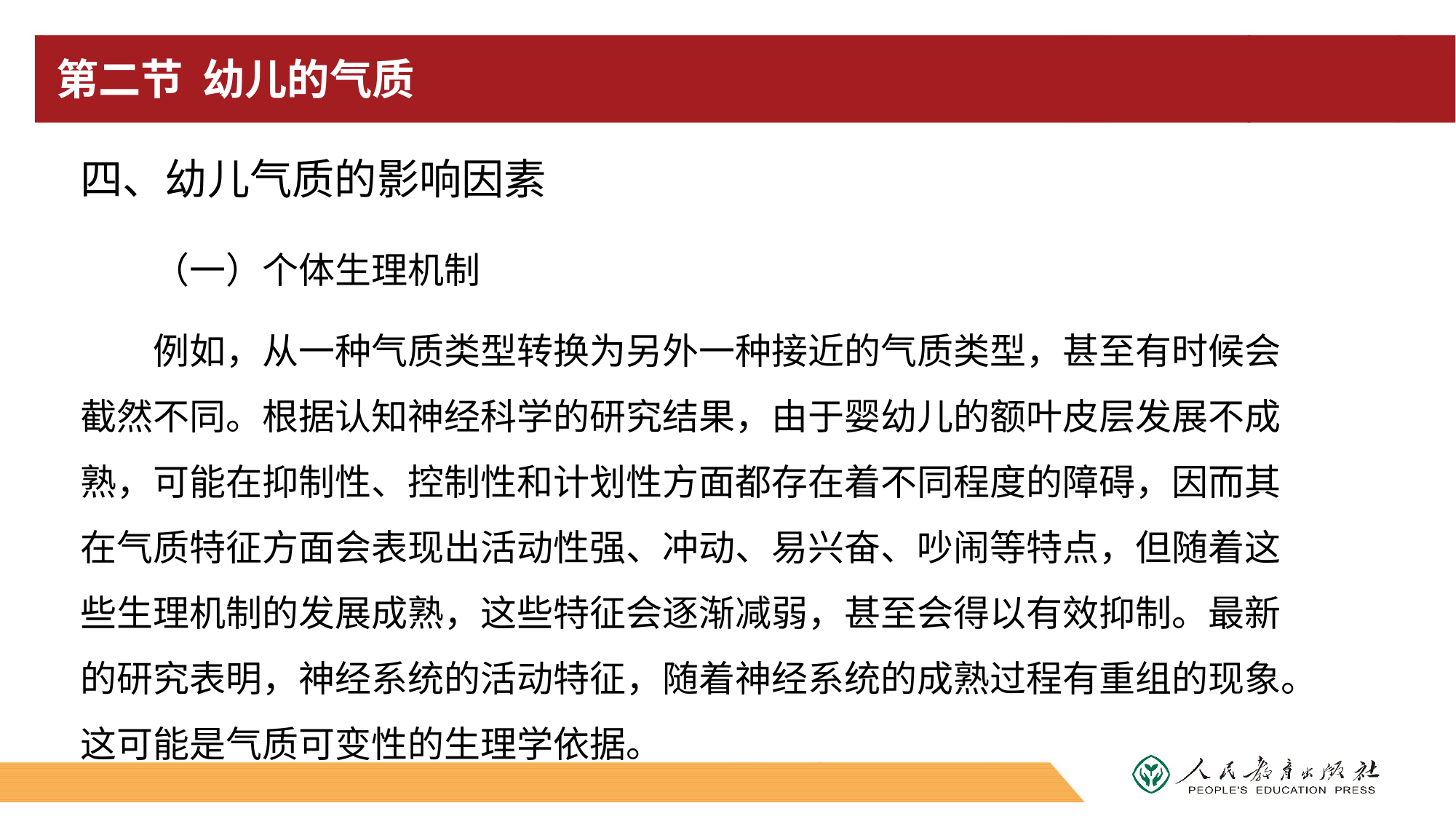

# 第二节  幼儿的气质
四、幼儿气质的影响因素
（一）个体生理机制
例如，从一种气质类型转换为另外一种接近的气质类型，甚至有时候会截然不同。根据认知神经科学的研究结果，由于婴幼儿的额叶皮层发展不成熟，可能在抑制性、控制性和计划性方面都存在着不同程度的障碍，因而其在气质特征方面会表现出活动性强、冲动、易兴奋、吵闹等特点，但随着这些生理机制的发展成熟，这些特征会逐渐减弱，甚至会得以有效抑制。最新的研究表明，神经系统的活动特征，随着神经系统的成熟过程有重组的现象。这可能是气质可变性的生理学依据。